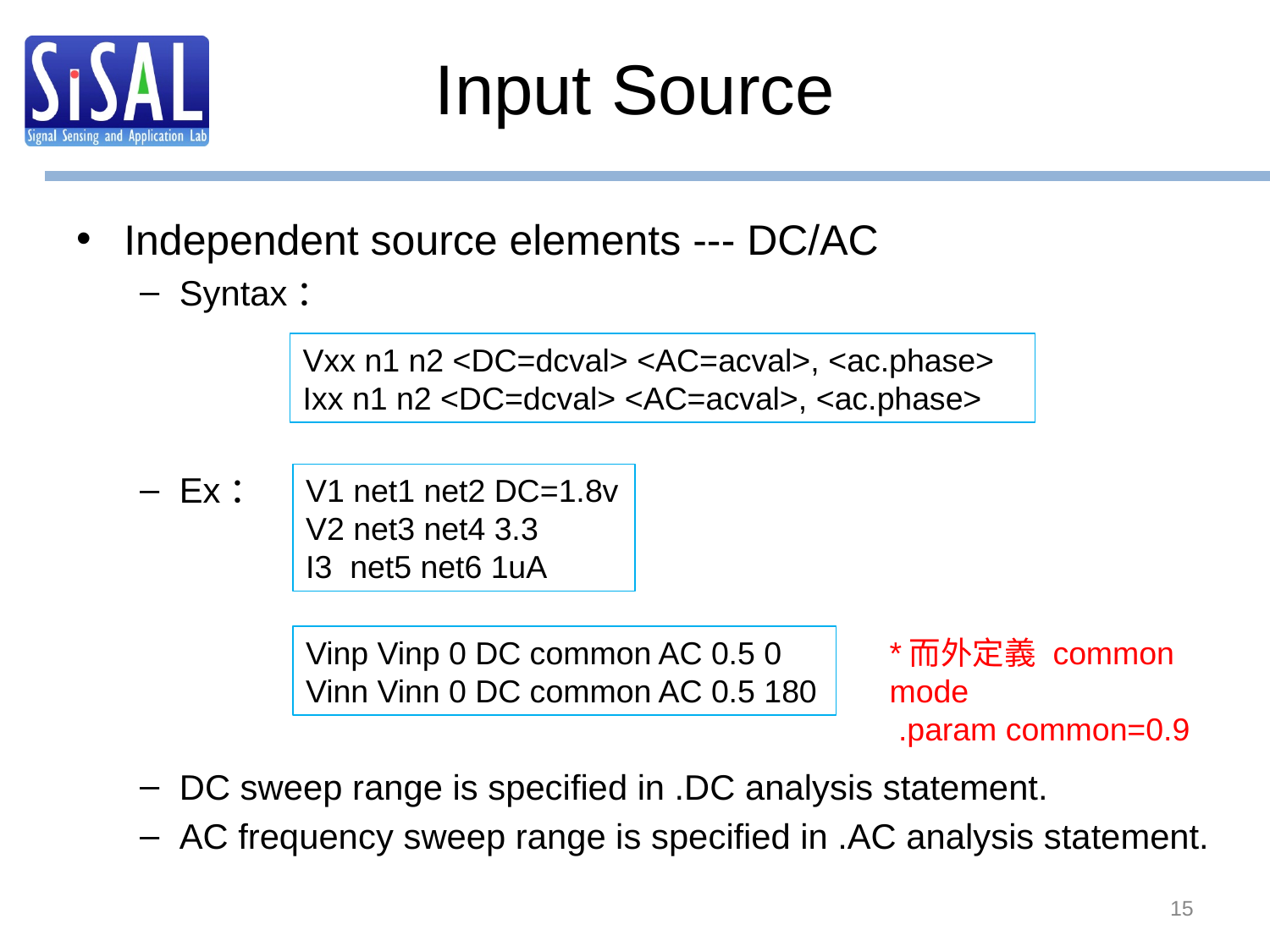

# Input Source
Independent source elements --- DC/AC
Syntax：

Ex：

DC sweep range is specified in .DC analysis statement.
AC frequency sweep range is specified in .AC analysis statement.

Vxx n1 n2 <DC=dcval> <AC=acval>, <ac.phase>
Ixx n1 n2 <DC=dcval> <AC=acval>, <ac.phase>
V1 net1 net2 DC=1.8v
V2 net3 net4 3.3
I3  net5 net6 1uA
Vinp Vinp 0 DC common AC 0.5 0
Vinn Vinn 0 DC common AC 0.5 180
*而外定義 common mode
 .param common=0.9
15